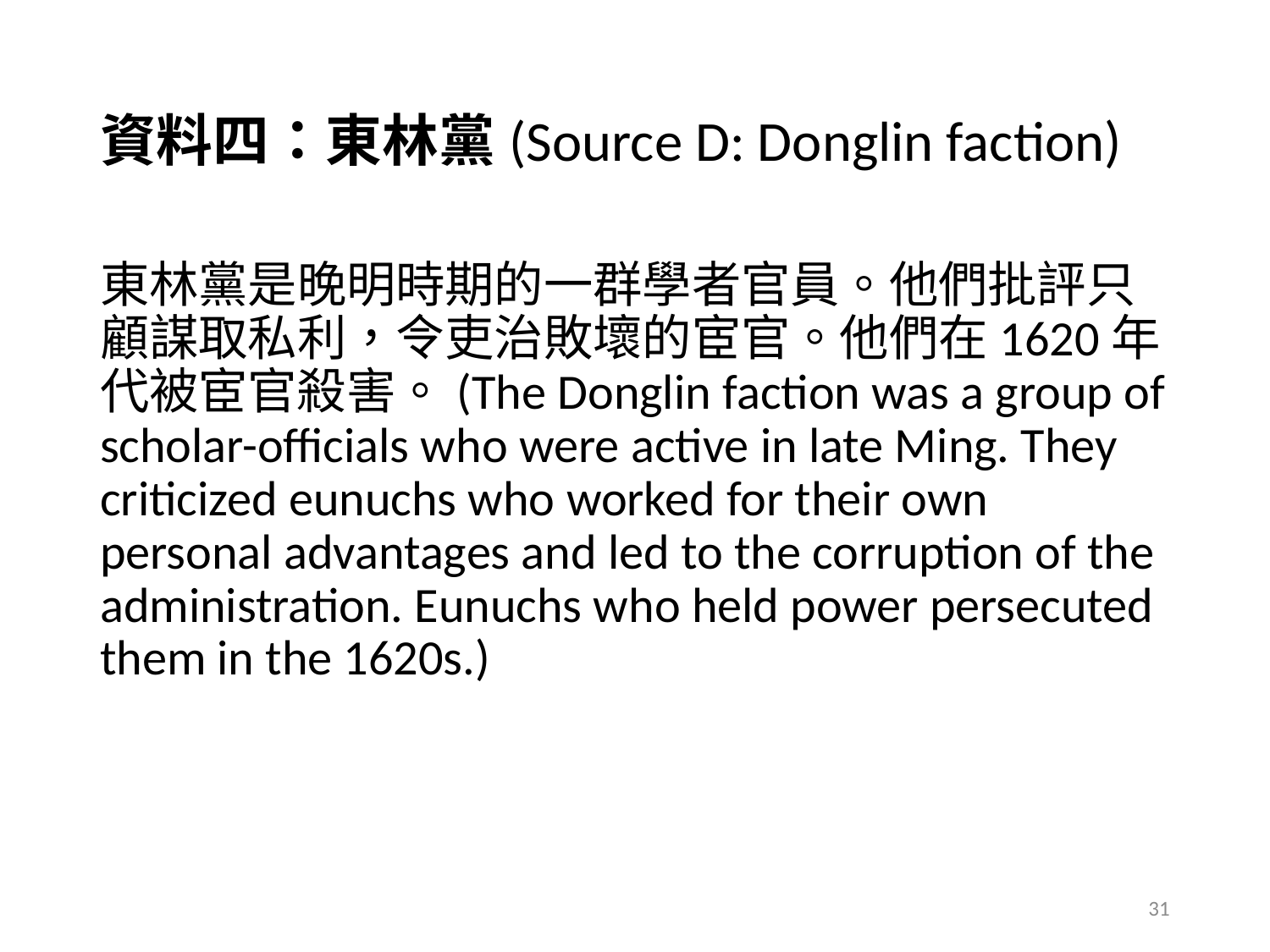

# 資料四：東林黨(Source D: Donglin faction)
東林黨是晚明時期的一群學者官員。他們批評只顧謀取私利，令吏治敗壞的宦官。他們在1620年代被宦官殺害。(The Donglin faction was a group of scholar-officials who were active in late Ming. They criticized eunuchs who worked for their own personal advantages and led to the corruption of the administration. Eunuchs who held power persecuted them in the 1620s.)

31